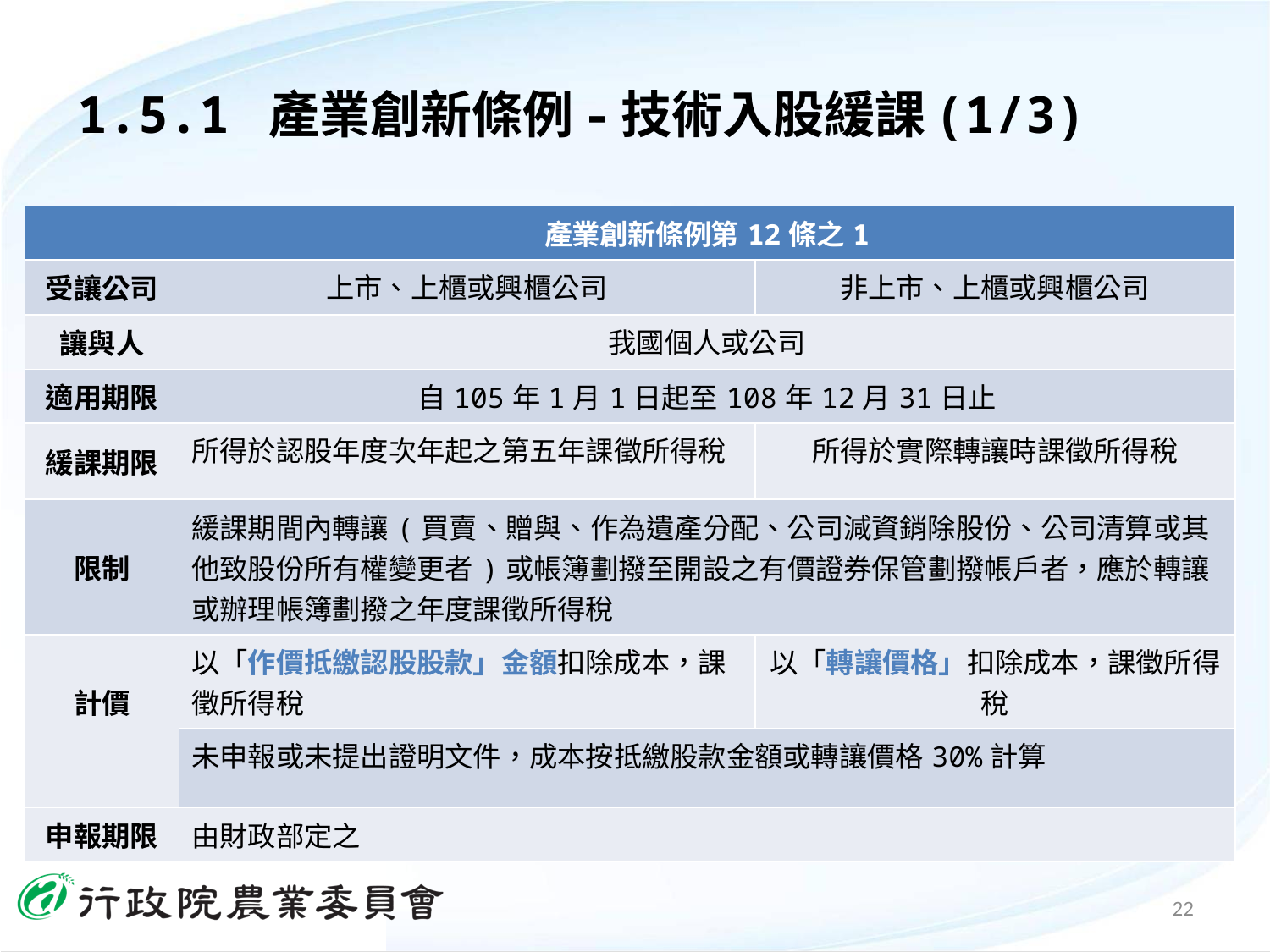

1.5.1 產業創新條例-技術入股緩課(1/3)
|  | 產業創新條例第12條之1 |  |
| --- | --- | --- |
| 受讓公司 | 上市、上櫃或興櫃公司 | 非上市、上櫃或興櫃公司 |
| 讓與人 | 我國個人或公司 |  |
| 適用期限 | 自105年1月1日起至108年12月31日止 |  |
| 緩課期限 | 所得於認股年度次年起之第五年課徵所得稅 | 所得於實際轉讓時課徵所得稅 |
| 限制 | 緩課期間內轉讓(買賣、贈與、作為遺產分配、公司減資銷除股份、公司清算或其他致股份所有權變更者)或帳簿劃撥至開設之有價證券保管劃撥帳戶者，應於轉讓或辦理帳簿劃撥之年度課徵所得稅 |  |
| 計價 | 以「作價抵繳認股股款」金額扣除成本，課徵所得稅 | 以「轉讓價格」扣除成本，課徵所得稅 |
|  | 未申報或未提出證明文件，成本按抵繳股款金額或轉讓價格30%計算 |  |
| 申報期限 | 由財政部定之 |  |
22